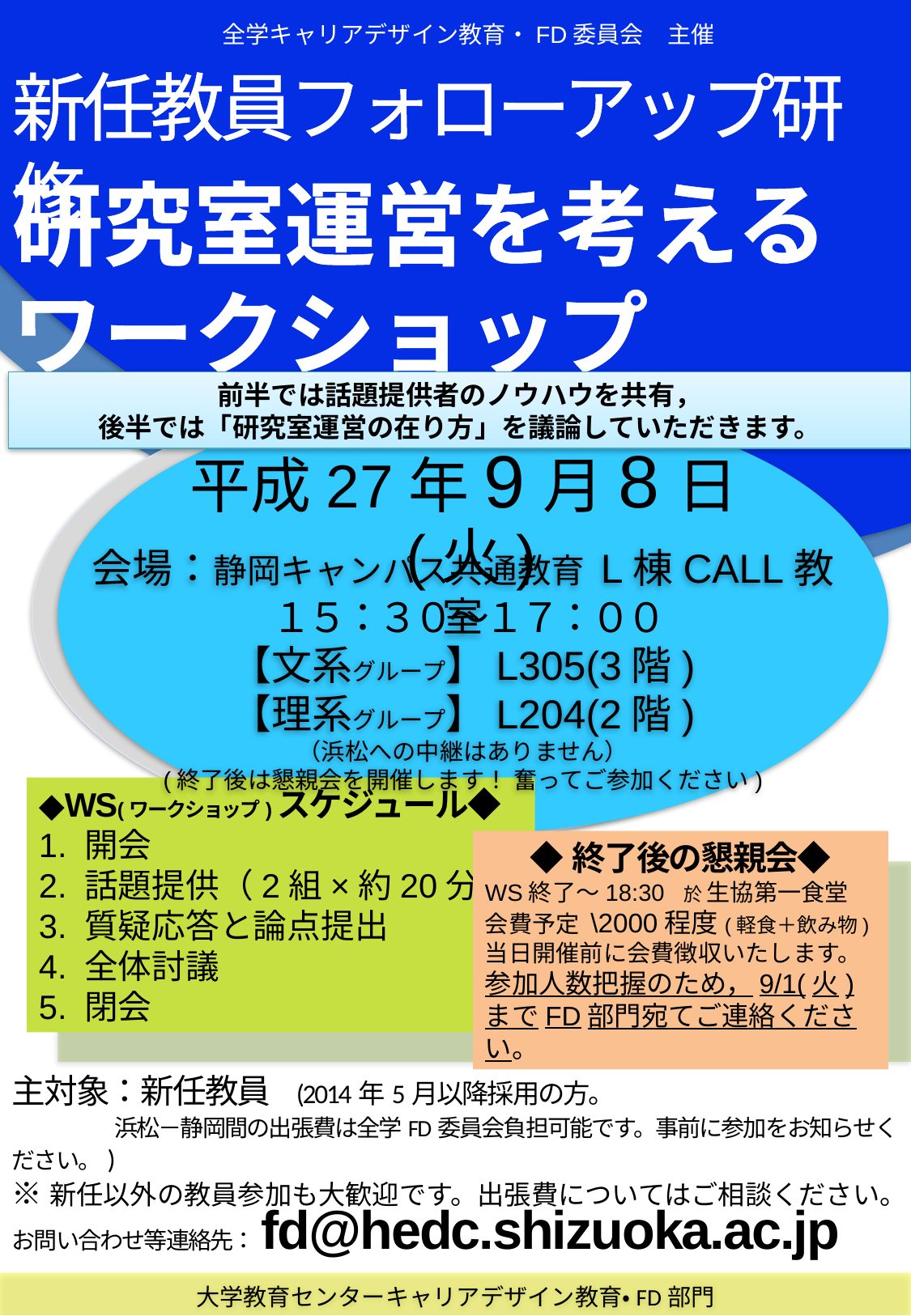

全学キャリアデザイン教育・FD委員会　主催
新任教員フォローアップ研修
研究室運営を考えるワークショップ
前半では話題提供者のノウハウを共有，
後半では「研究室運営の在り方」を議論していただきます。

平成27年9月8日(火)
１５：３０～１７：００

会場：静岡キャンパス共通教育 L棟CALL教室
【文系グループ】L305(3階)
【理系グループ】L204(2階)
（浜松への中継はありません）
(終了後は懇親会を開催します！ 奮ってご参加ください)
◆WS(ワークショップ)スケジュール◆
開会
話題提供（2組×約20分）
質疑応答と論点提出
全体討議
閉会

◆終了後の懇親会◆
WS終了～18:30  於 生協第一食堂
会費予定 \2000程度(軽食＋飲み物)
当日開催前に会費徴収いたします。
参加人数把握のため，9/1(火)までFD部門宛てご連絡ください。

主対象：新任教員   (2014年5月以降採用の方。
　　　　浜松－静岡間の出張費は全学FD委員会負担可能です。事前に参加をお知らせください。)
※新任以外の教員参加も大歓迎です。出張費についてはご相談ください。
お問い合わせ等連絡先：fd@hedc.shizuoka.ac.jp
大学教育センターキャリアデザイン教育・FD部門